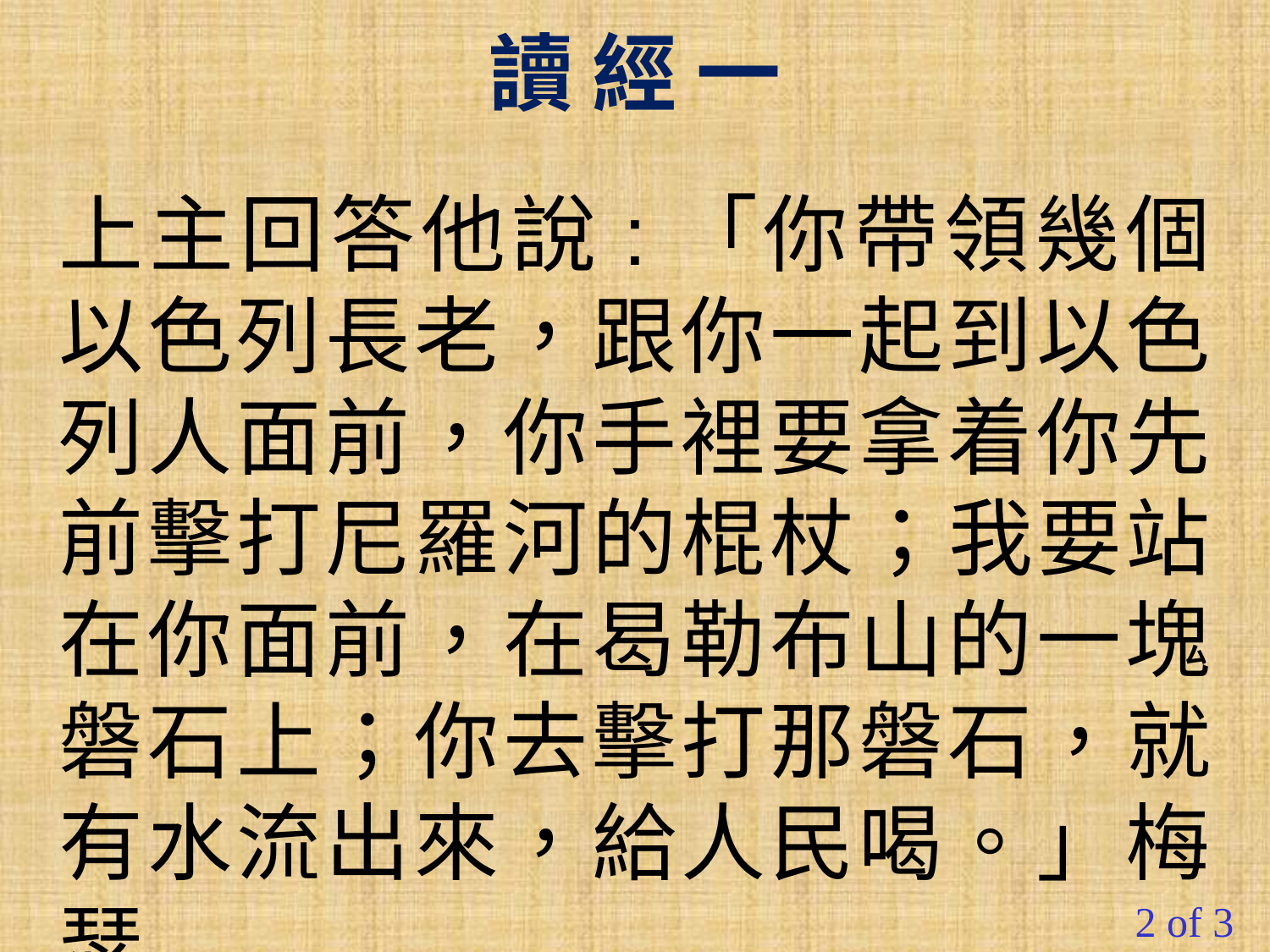

讀 經 一

上主回答他說:「你帶領幾個以色列長老，跟你一起到以色列人面前，你手裡要拿着你先前擊打尼羅河的棍杖；我要站在你面前，在曷勒布山的一塊磐石上；你去擊打那磐石，就有水流出來，給人民喝。」梅瑟
#
2 of 3